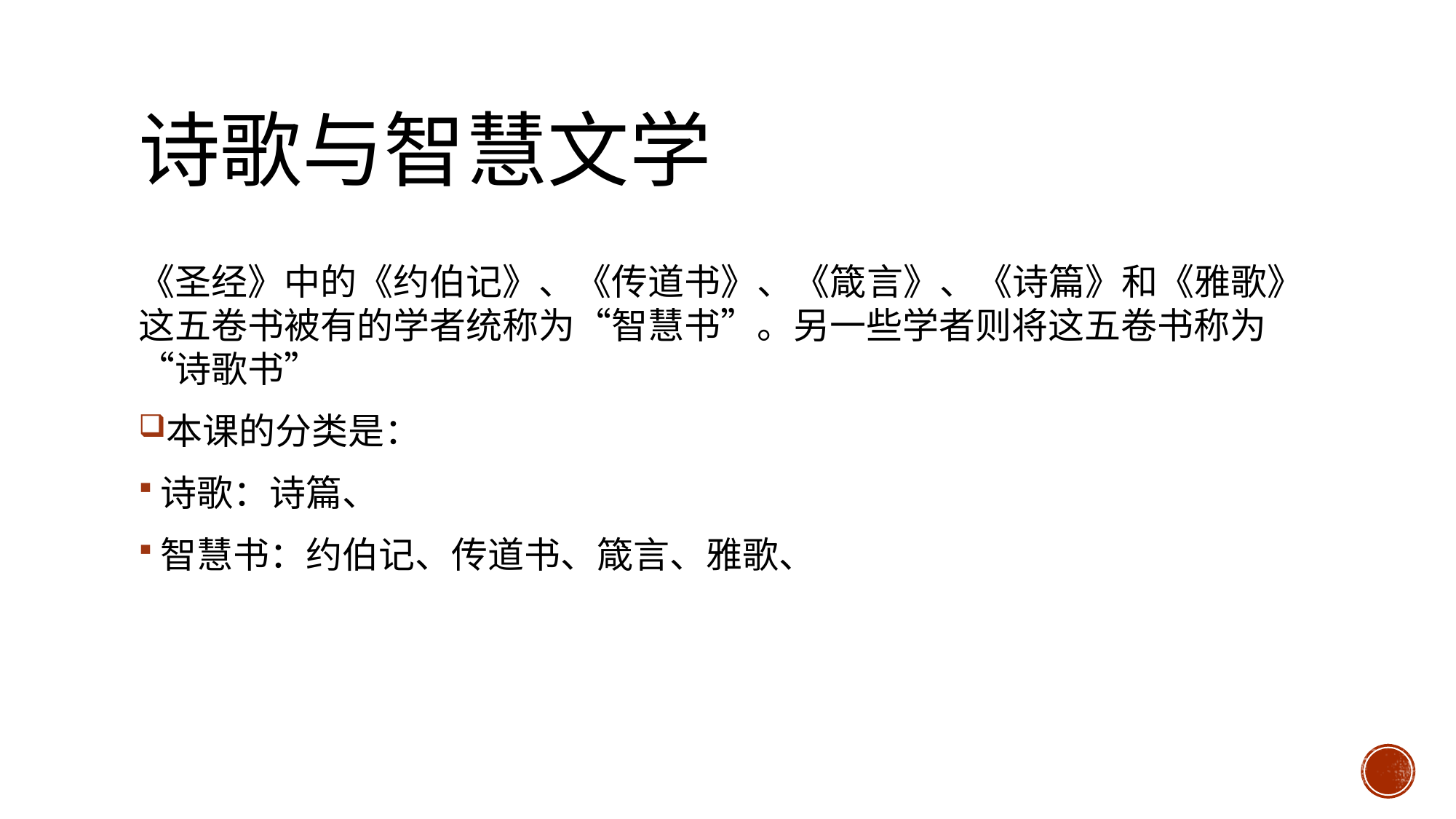

# 诗歌与智慧文学
《圣经》中的《约伯记》、《传道书》、《箴言》、《诗篇》和《雅歌》这五卷书被有的学者统称为“智慧书”。另一些学者则将这五卷书称为“诗歌书”
本课的分类是：
诗歌：诗篇、
智慧书：约伯记、传道书、箴言、雅歌、